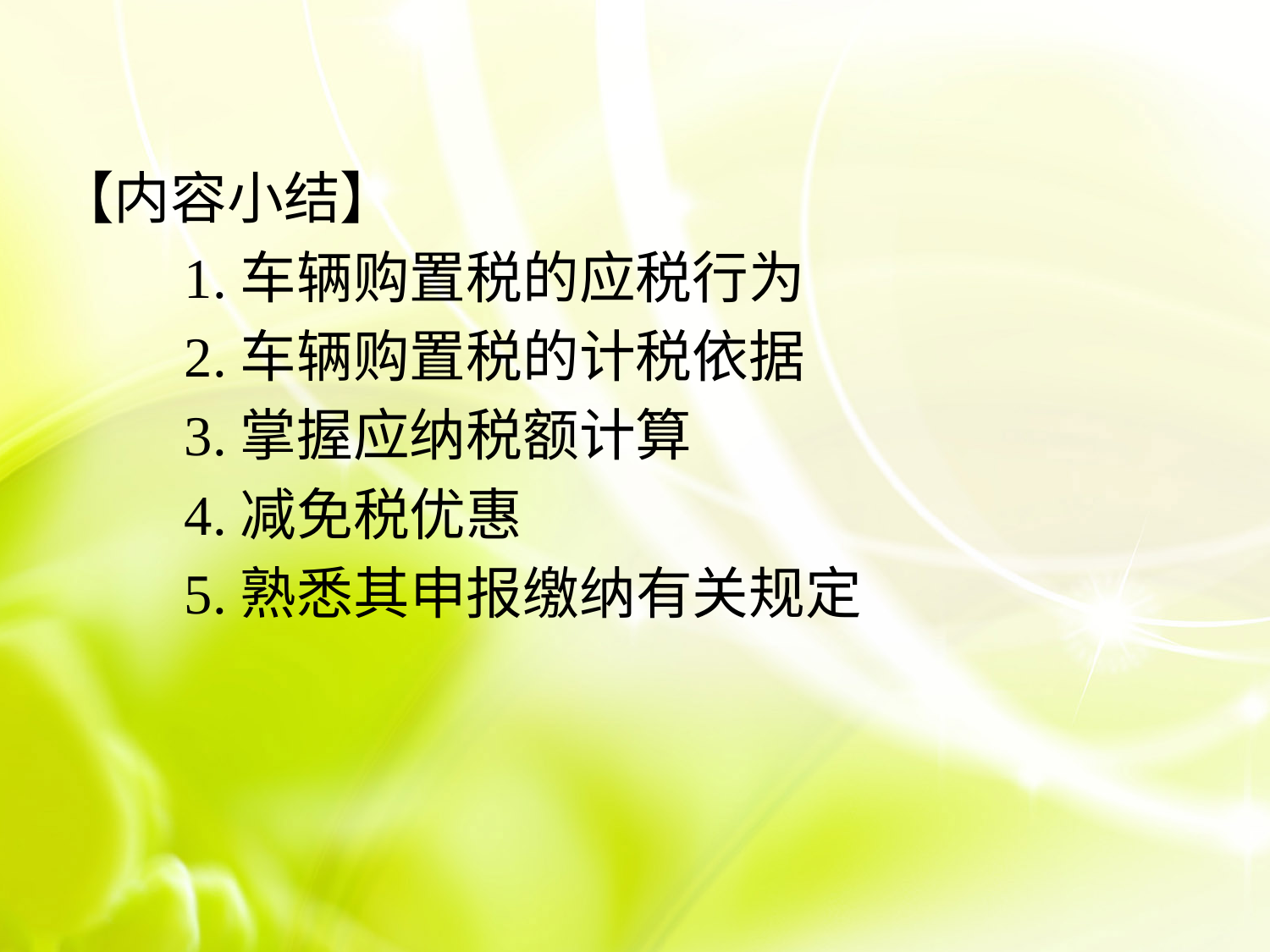

【内容小结】
　　1.车辆购置税的应税行为
　　2.车辆购置税的计税依据
　　3.掌握应纳税额计算
　　4.减免税优惠
　　5.熟悉其申报缴纳有关规定